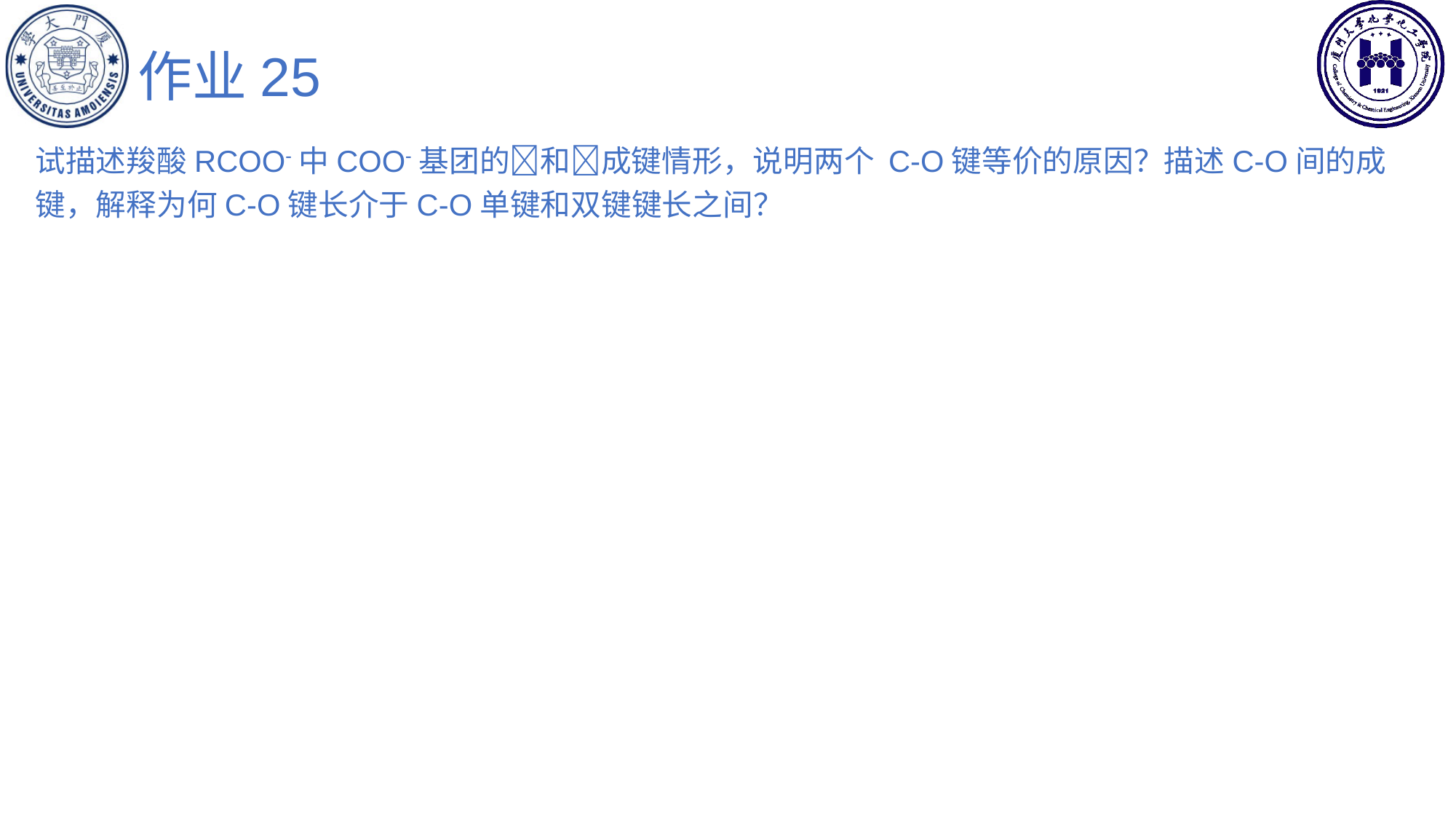

# 作业25
试描述羧酸RCOO−中COO−基团的σ和π成键情形，说明两个 C-O键等价的原因？描述C-O间的成键，解释为何C-O键长介于C-O单键和双键键长之间？